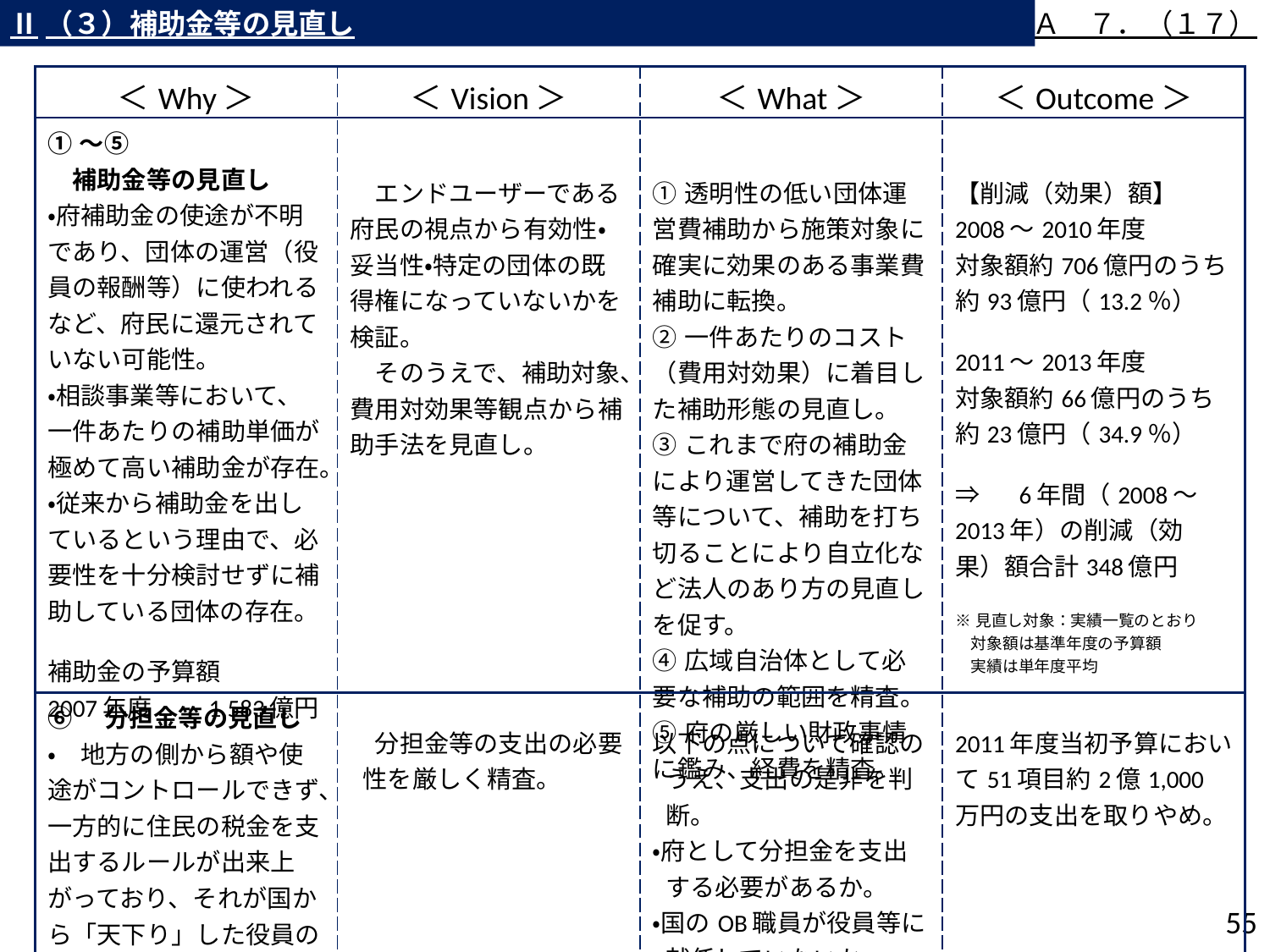

Ⅱ（３）補助金等の見直し
Ａ　７．（１７）
| ＜Why＞ | ＜Vision＞ | ＜What＞ | ＜Outcome＞ |
| --- | --- | --- | --- |
| ①～⑤ 　補助金等の見直し ・府補助金の使途が不明であり、団体の運営（役員の報酬等）に使われるなど、府民に還元されていない可能性。 ・相談事業等において、一件あたりの補助単価が極めて高い補助金が存在。 ・従来から補助金を出しているという理由で、必要性を十分検討せずに補助している団体の存在。 補助金の予算額 2007年度　　1,583億円 | エンドユーザーである府民の視点から有効性・妥当性・特定の団体の既得権になっていないかを検証。 　そのうえで、補助対象、費用対効果等観点から補助手法を見直し。 | ①透明性の低い団体運営費補助から施策対象に確実に効果のある事業費補助に転換。 ②一件あたりのコスト（費用対効果）に着目した補助形態の見直し。 ③これまで府の補助金により運営してきた団体等について、補助を打ち切ることにより自立化など法人のあり方の見直しを促す。 ④広域自治体として必要な補助の範囲を精査。 ⑤府の厳しい財政事情に鑑み、経費を精査。 | 【削減（効果）額】 2008～2010年度 対象額約706億円のうち約93億円（13.2％） 2011～2013年度 対象額約66億円のうち約23億円（34.9％） ⇒　6年間（2008～2013年）の削減（効果）額合計348億円 ※見直し対象：実績一覧のとおり 　対象額は基準年度の予算額 　実績は単年度平均 |
| ⑥　分担金等の見直し ・　地方の側から額や使途がコントロールできず、一方的に住民の税金を支出するルールが出来上がっており、それが国から「天下り」した役員の報酬に充当されているケースが存在。 | 分担金等の支出の必要性を厳しく精査。 | 以下の点について確認のうえ、支出の是非を判断。 ・府として分担金を支出する必要があるか。 ・国のOB職員が役員等に就任していないか ・分担金の使途が明確か | 2011年度当初予算において51項目約2億1,000万円の支出を取りやめ。 |
55